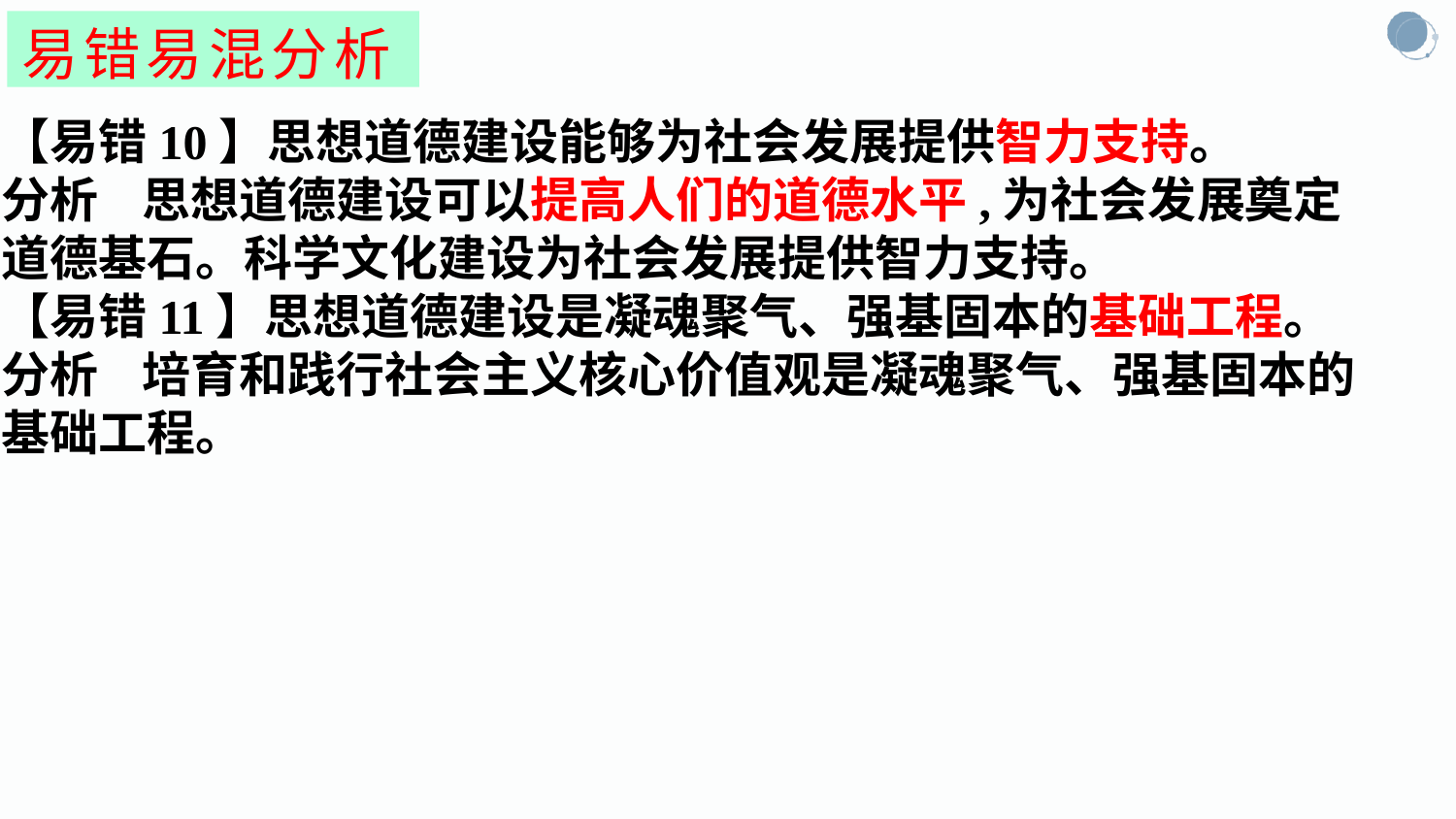

易错易混分析
【易错10】思想道德建设能够为社会发展提供智力支持。
分析    思想道德建设可以提高人们的道德水平,为社会发展奠定道德基石。科学文化建设为社会发展提供智力支持。
【易错11】思想道德建设是凝魂聚气、强基固本的基础工程。
分析    培育和践行社会主义核心价值观是凝魂聚气、强基固本的基础工程。